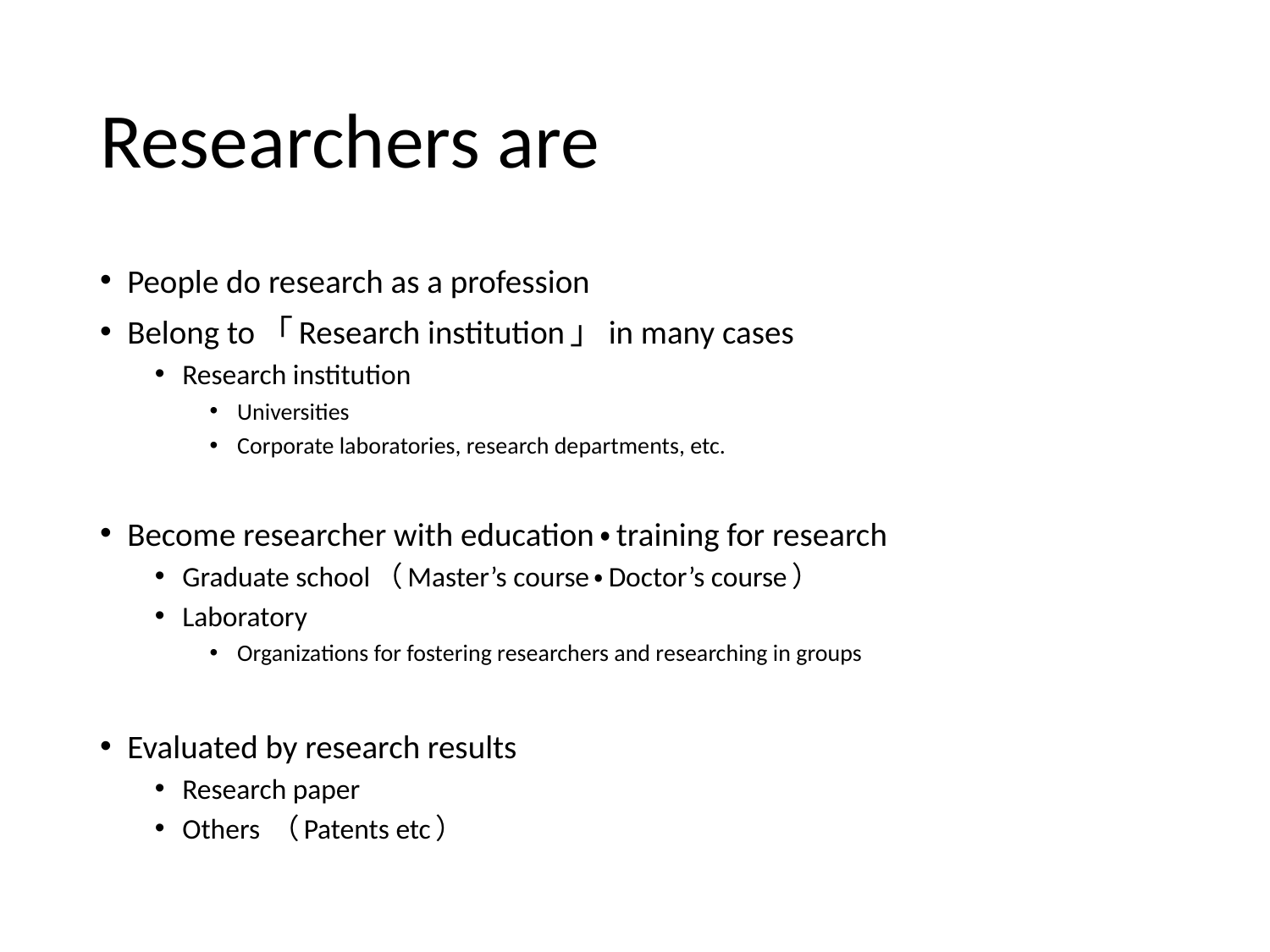

# Researchers are
People do research as a profession
Belong to「Research institution」in many cases
Research institution
Universities
Corporate laboratories, research departments, etc.

Become researcher with education・training for research
Graduate school（Master’s course・Doctor’s course）
Laboratory
Organizations for fostering researchers and researching in groups

Evaluated by research results
Research paper
Others （Patents etc）